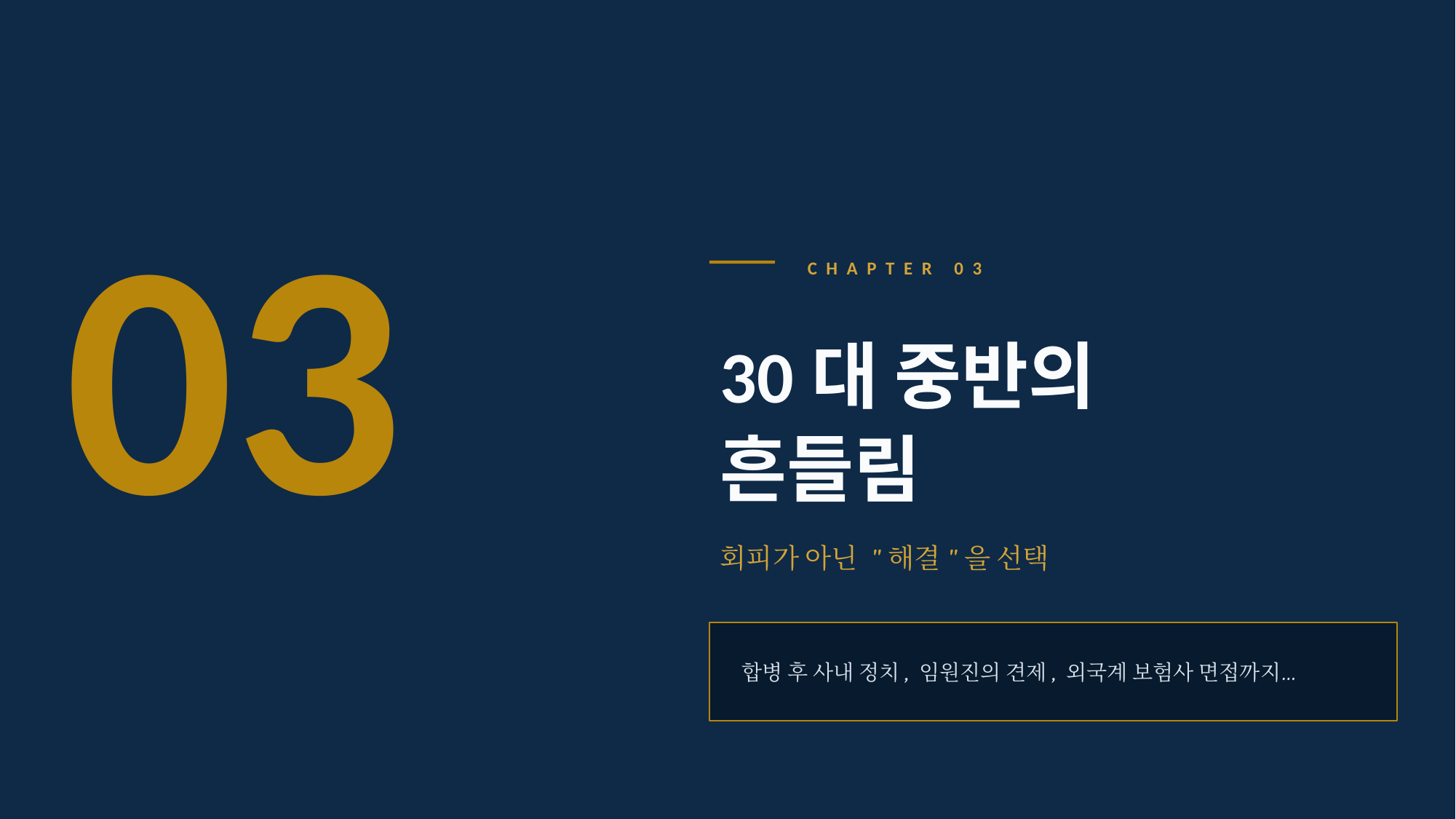

03
CHAPTER 03

30대 중반의
흔들림
회피가 아닌 "해결"을 선택

합병 후 사내 정치, 임원진의 견제, 외국계 보험사 면접까지…